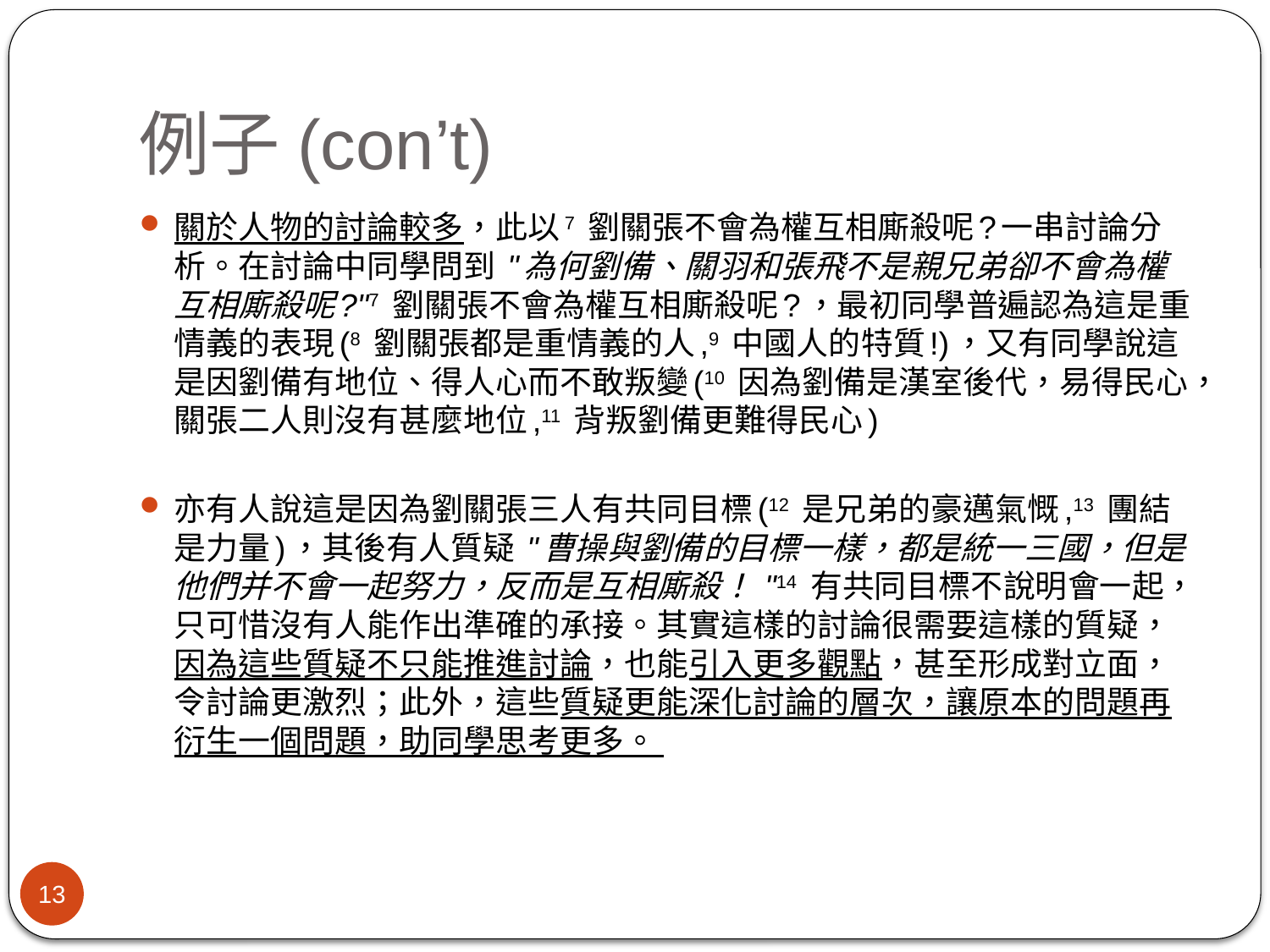

# 例子(con’t)
關於人物的討論較多，此以7 劉關張不會為權互相廝殺呢?一串討論分析。在討論中同學問到 "為何劉備、關羽和張飛不是親兄弟卻不會為權互相廝殺呢?"7 劉關張不會為權互相廝殺呢?，最初同學普遍認為這是重情義的表現(8 劉關張都是重情義的人,9 中國人的特質!)，又有同學說這是因劉備有地位、得人心而不敢叛變(10 因為劉備是漢室後代，易得民心，關張二人則沒有甚麼地位,11 背叛劉備更難得民心)

亦有人說這是因為劉關張三人有共同目標(12 是兄弟的豪邁氣慨,13 團結是力量)，其後有人質疑 "曹操與劉備的目標一樣，都是統一三國，但是他們并不會一起努力，反而是互相廝殺！ "14 有共同目標不說明會一起，只可惜沒有人能作出準確的承接。其實這樣的討論很需要這樣的質疑，因為這些質疑不只能推進討論，也能引入更多觀點，甚至形成對立面，令討論更激烈；此外，這些質疑更能深化討論的層次，讓原本的問題再衍生一個問題，助同學思考更多。

13